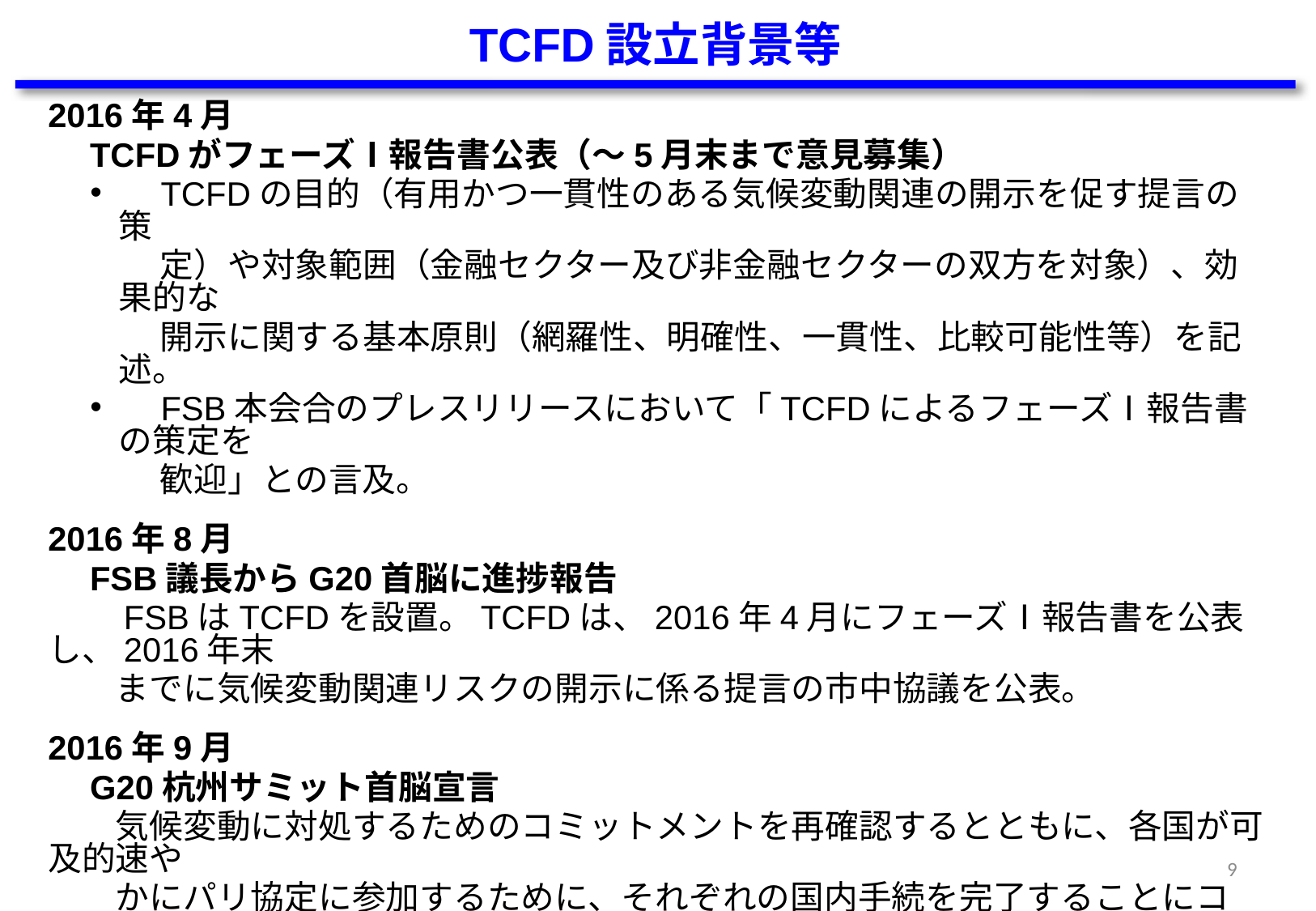

TCFD設立背景等

2016年4月
　TCFDがフェーズⅠ報告書公表（～5月末まで意見募集）
　TCFDの目的（有用かつ一貫性のある気候変動関連の開示を促す提言の策
　 定）や対象範囲（金融セクター及び非金融セクターの双方を対象）、効果的な
　 開示に関する基本原則（網羅性、明確性、一貫性、比較可能性等）を記述。
　FSB本会合のプレスリリースにおいて「TCFDによるフェーズⅠ報告書の策定を
　 歓迎」との言及。
2016年8月
　FSB議長からG20首脳に進捗報告
　　FSBはTCFDを設置。TCFDは、2016年4月にフェーズⅠ報告書を公表し、2016年末
　　までに気候変動関連リスクの開示に係る提言の市中協議を公表。
2016年9月
　G20杭州サミット首脳宣言
　　気候変動に対処するためのコミットメントを再確認するとともに、各国が可及的速や
　　かにパリ協定に参加するために、それぞれの国内手続を完了することにコミット。
　　また、 G20 グリーンファイナンス・スタディグループ（注）の報告書において、TCFD
　　フェーズⅠ報告書に言及。
（注）民間資本をいかに環境に配慮した投資に向かわせるかを検討するための作業部会として、2015年12月
　　　に設立されたグループ。

9